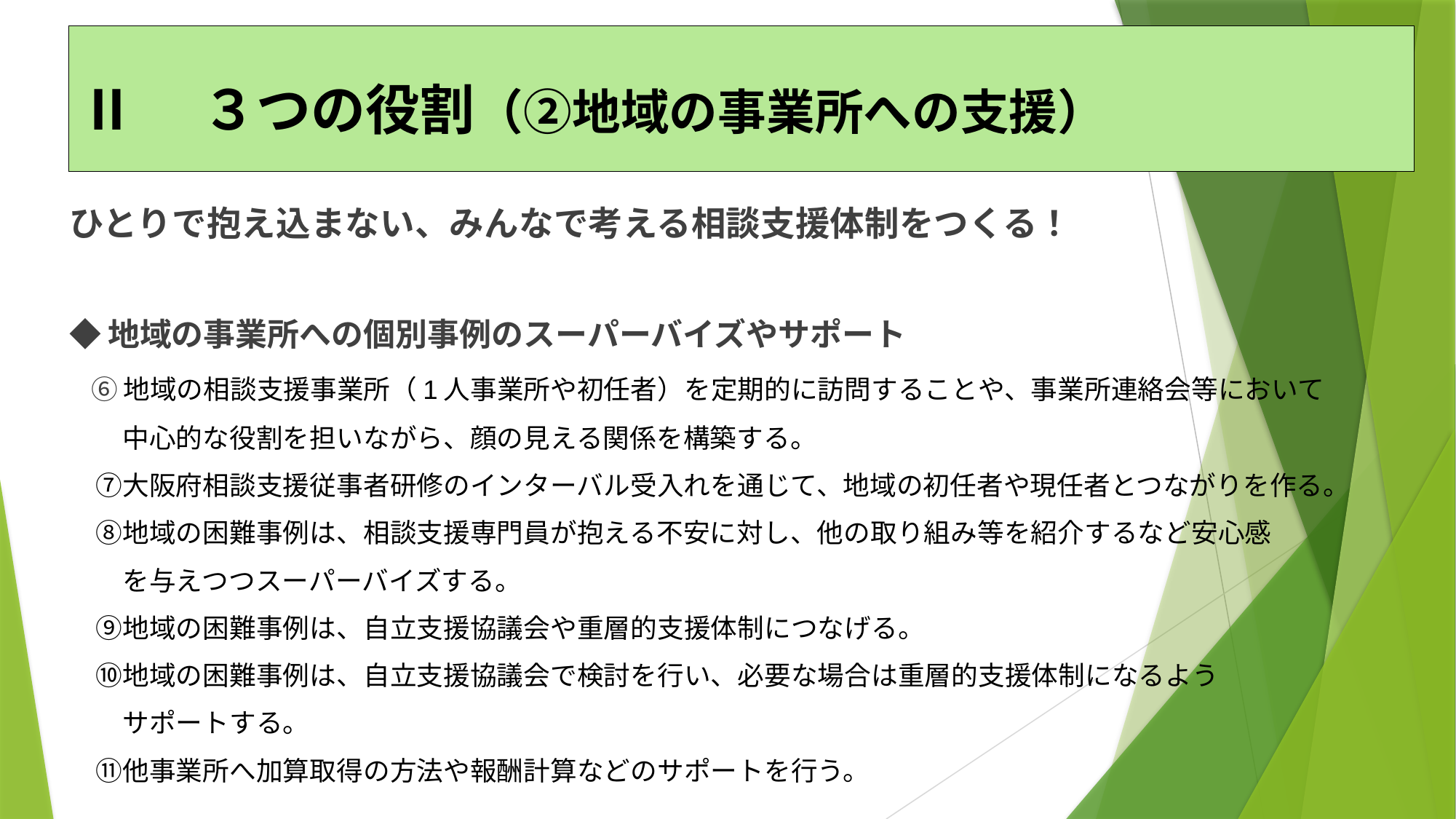

Ⅱ　３つの役割（②地域の事業所への支援）
ひとりで抱え込まない、みんなで考える相談支援体制をつくる！

◆地域の事業所への個別事例のスーパーバイズやサポート
   ⑥地域の相談支援事業所（1人事業所や初任者）を定期的に訪問することや、事業所連絡会等において
　　中心的な役割を担いながら、顔の見える関係を構築する。
　⑦大阪府相談支援従事者研修のインターバル受入れを通じて、地域の初任者や現任者とつながりを作る。
　⑧地域の困難事例は、相談支援専門員が抱える不安に対し、他の取り組み等を紹介するなど安心感
　　を与えつつスーパーバイズする。
　⑨地域の困難事例は、自立支援協議会や重層的支援体制につなげる。
　⑩地域の困難事例は、自立支援協議会で検討を行い、必要な場合は重層的支援体制になるよう
　　サポートする。
　⑪他事業所へ加算取得の方法や報酬計算などのサポートを行う。